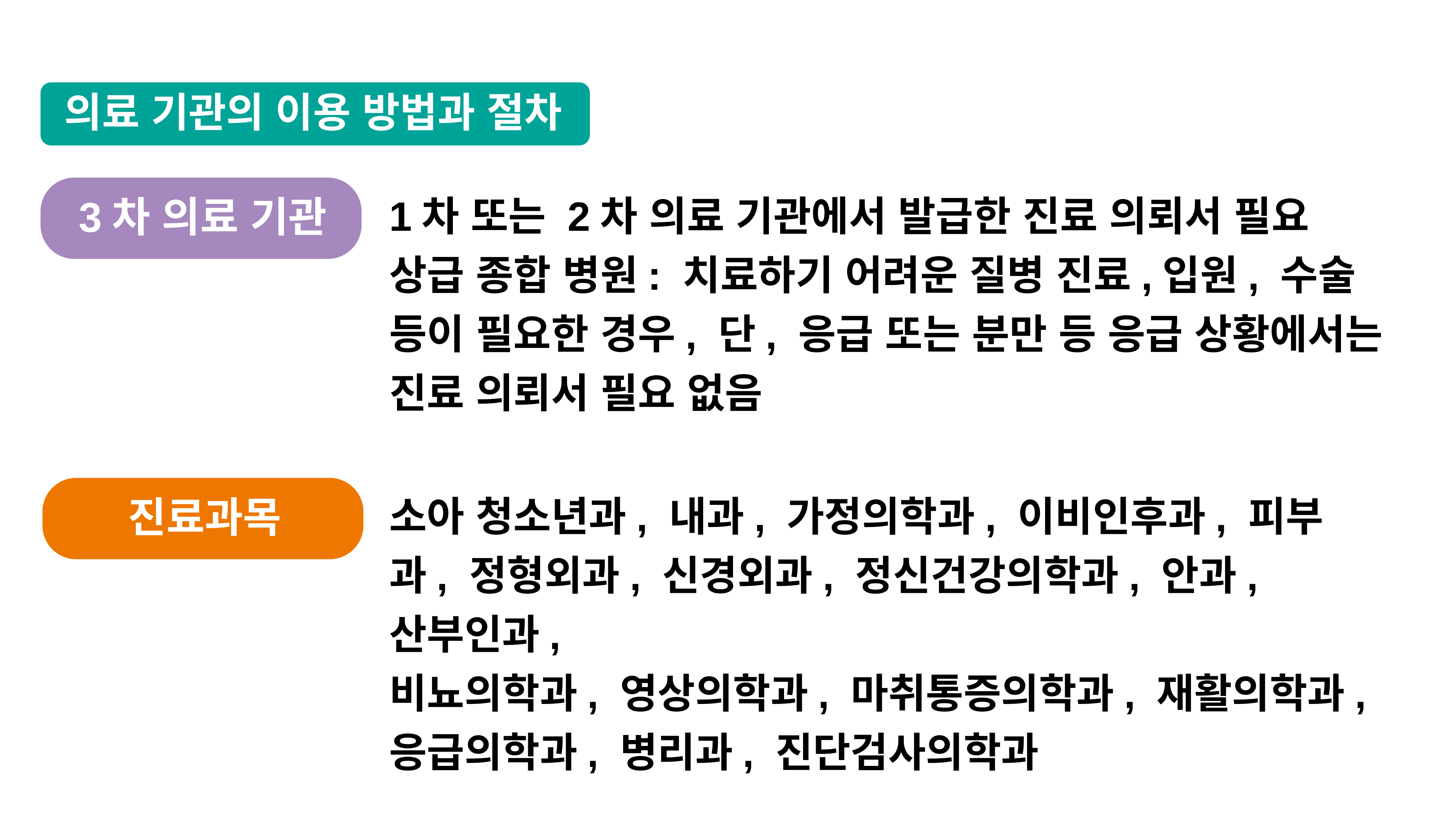

의료 기관의 이용 방법과 절차

1차 또는 2차 의료 기관에서 발급한 진료 의뢰서 필요
상급 종합 병원: 치료하기 어려운 질병 진료,입원, 수술 등이 필요한 경우, 단, 응급 또는 분만 등 응급 상황에서는 진료 의뢰서 필요 없음
3차 의료 기관

소아 청소년과, 내과, 가정의학과, 이비인후과, 피부과, 정형외과, 신경외과, 정신건강의학과, 안과, 산부인과,
비뇨의학과, 영상의학과, 마취통증의학과, 재활의학과, 응급의학과, 병리과, 진단검사의학과
진료과목